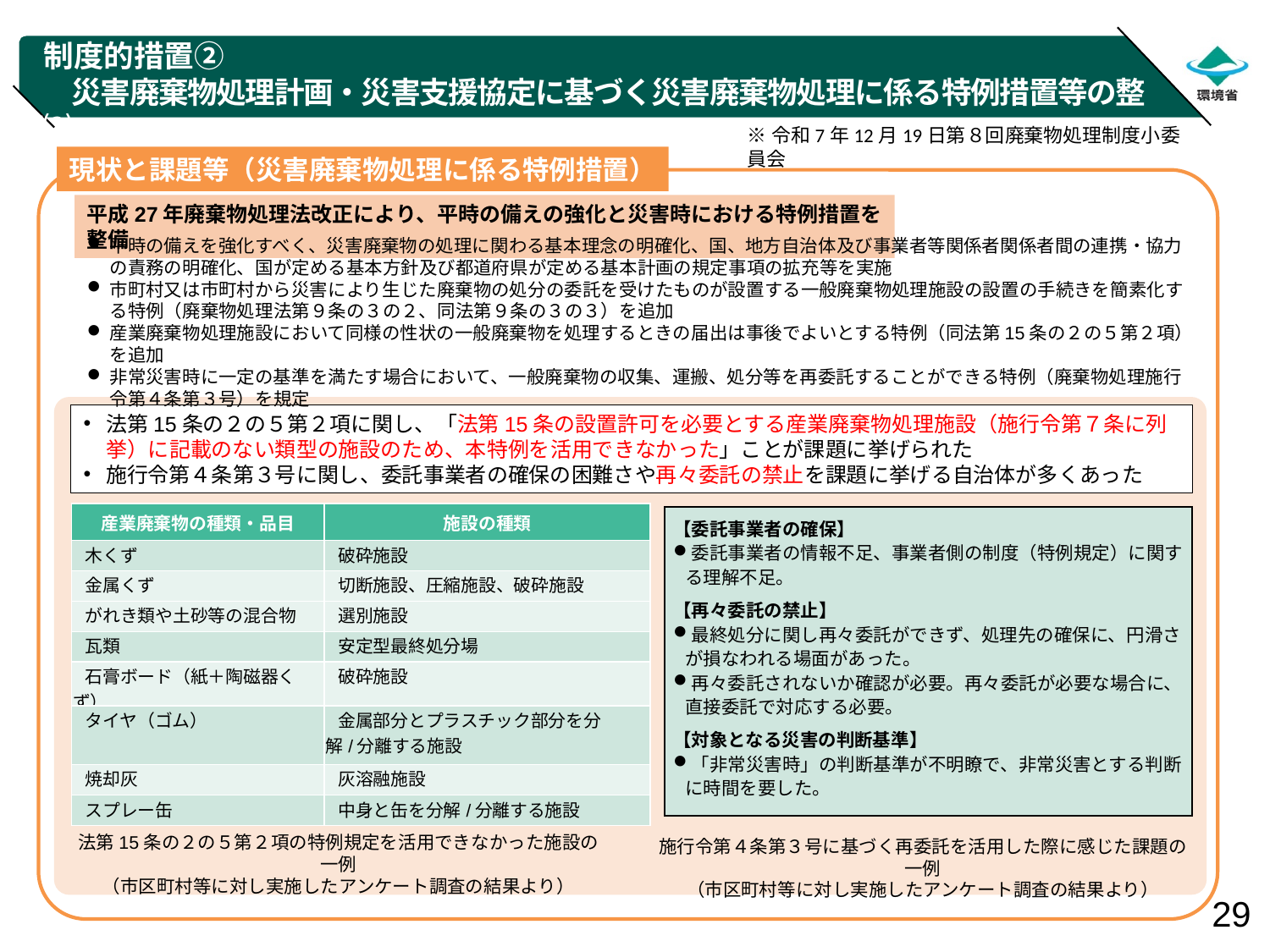

制度的措置②
　　災害廃棄物処理計画・災害支援協定に基づく災害廃棄物処理に係る特例措置等の整備⑵
※令和7年12月19日第８回廃棄物処理制度小委員会
現状と課題等（災害廃棄物処理に係る特例措置）

平成27年廃棄物処理法改正により、平時の備えの強化と災害時における特例措置を整備
平時の備えを強化すべく、災害廃棄物の処理に関わる基本理念の明確化、国、地方自治体及び事業者等関係者関係者間の連携・協力の責務の明確化、国が定める基本方針及び都道府県が定める基本計画の規定事項の拡充等を実施
市町村又は市町村から災害により生じた廃棄物の処分の委託を受けたものが設置する一般廃棄物処理施設の設置の手続きを簡素化する特例（廃棄物処理法第９条の３の２、同法第９条の３の３）を追加
産業廃棄物処理施設において同様の性状の一般廃棄物を処理するときの届出は事後でよいとする特例（同法第15条の２の５第２項）を追加
非常災害時に一定の基準を満たす場合において、一般廃棄物の収集、運搬、処分等を再委託することができる特例（廃棄物処理施行令第４条第３号）を規定

法第15条の２の５第２項に関し、「法第15条の設置許可を必要とする産業廃棄物処理施設（施行令第７条に列挙）に記載のない類型の施設のため、本特例を活用できなかった」ことが課題に挙げられた
施行令第４条第３号に関し、委託事業者の確保の困難さや再々委託の禁止を課題に挙げる自治体が多くあった
| 産業廃棄物の種類・品目 | 施設の種類 |
| --- | --- |
| 木くず | 破砕施設 |
| 金属くず | 切断施設、圧縮施設、破砕施設 |
| がれき類や土砂等の混合物 | 選別施設 |
| 瓦類 | 安定型最終処分場 |
| 石膏ボード（紙＋陶磁器くず） | 破砕施設 |
| タイヤ（ゴム） | 金属部分とプラスチック部分を分解/分離する施設 |
| 焼却灰 | 灰溶融施設 |
| スプレー缶 | 中身と缶を分解/分離する施設 |
【委託事業者の確保】
委託事業者の情報不足、事業者側の制度（特例規定）に関する理解不足。
【再々委託の禁止】
最終処分に関し再々委託ができず、処理先の確保に、円滑さが損なわれる場面があった。
再々委託されないか確認が必要。再々委託が必要な場合に、直接委託で対応する必要。
【対象となる災害の判断基準】
「非常災害時」の判断基準が不明瞭で、非常災害とする判断に時間を要した。
法第15条の２の５第２項の特例規定を活用できなかった施設の一例
（市区町村等に対し実施したアンケート調査の結果より）
施行令第４条第３号に基づく再委託を活用した際に感じた課題の一例
（市区町村等に対し実施したアンケート調査の結果より）